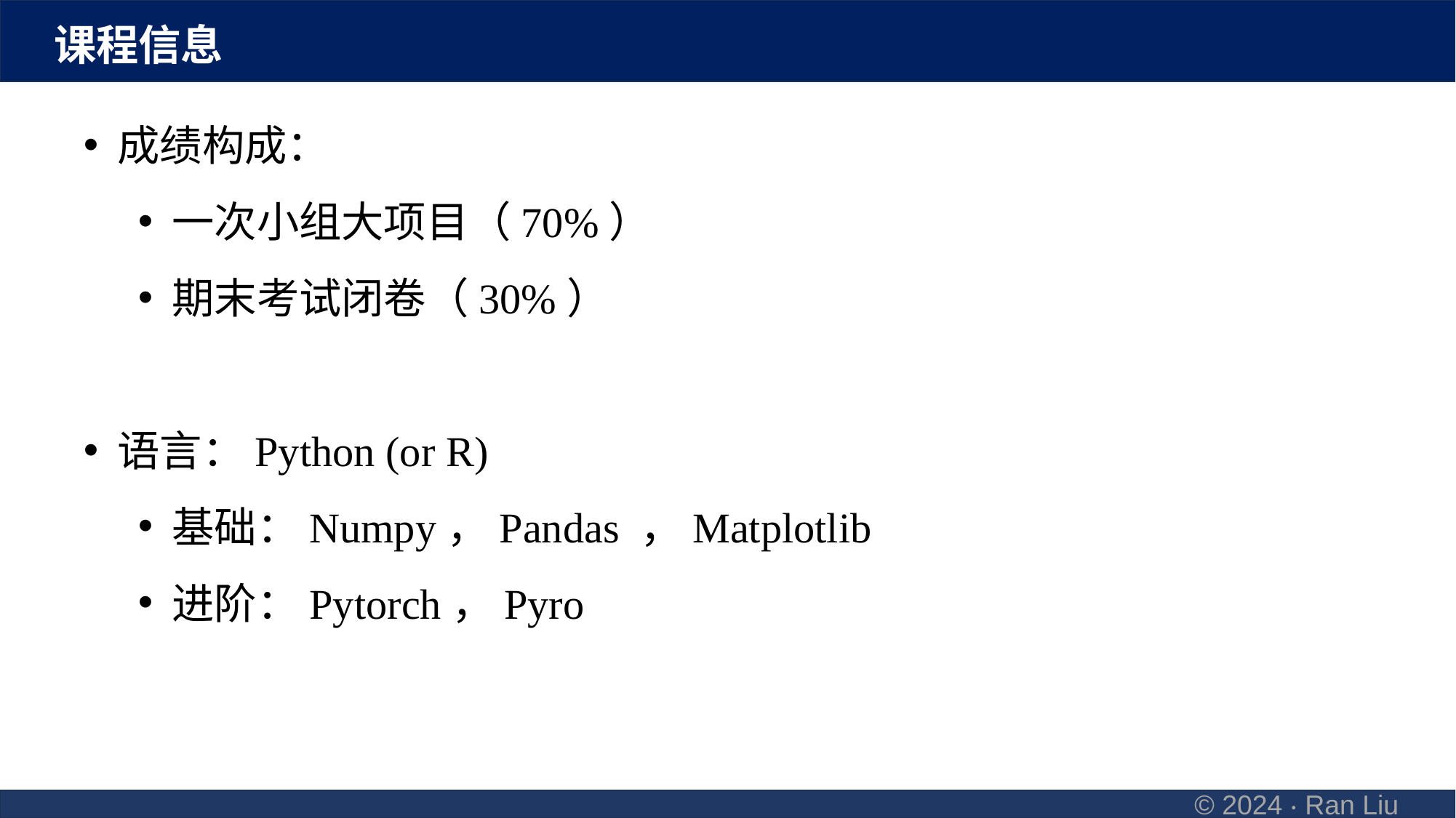

课程信息
成绩构成：
一次小组大项目（70%）
期末考试闭卷（30%）

语言：Python (or R)
基础：Numpy，Pandas ，Matplotlib
进阶：Pytorch，Pyro